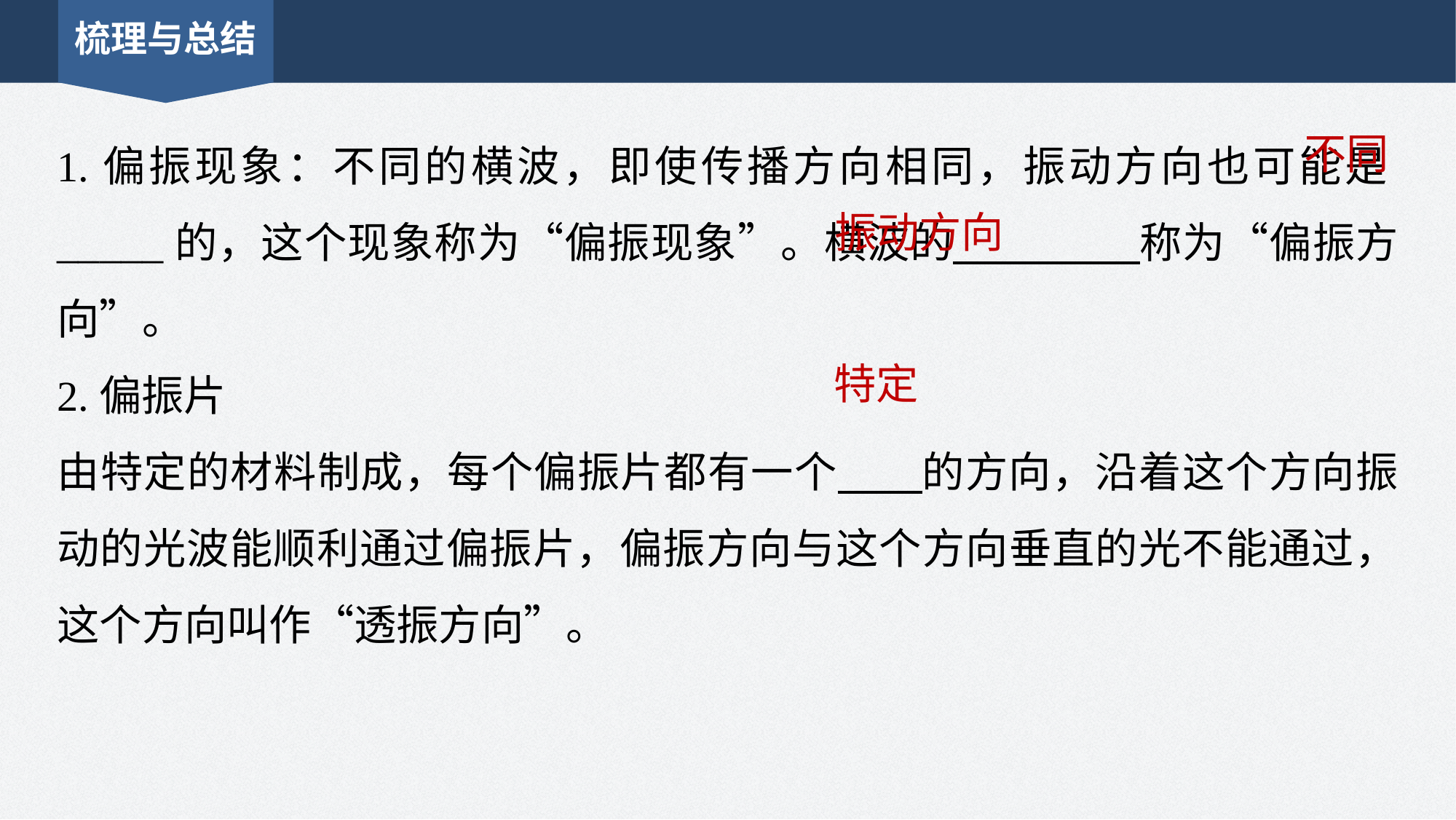

梳理与总结
1.偏振现象：不同的横波，即使传播方向相同，振动方向也可能是_____的，这个现象称为“偏振现象”。横波的                  称为“偏振方向”。
2.偏振片
由特定的材料制成，每个偏振片都有一个        的方向，沿着这个方向振动的光波能顺利通过偏振片，偏振方向与这个方向垂直的光不能通过，这个方向叫作“透振方向”。
不同
振动方向
特定